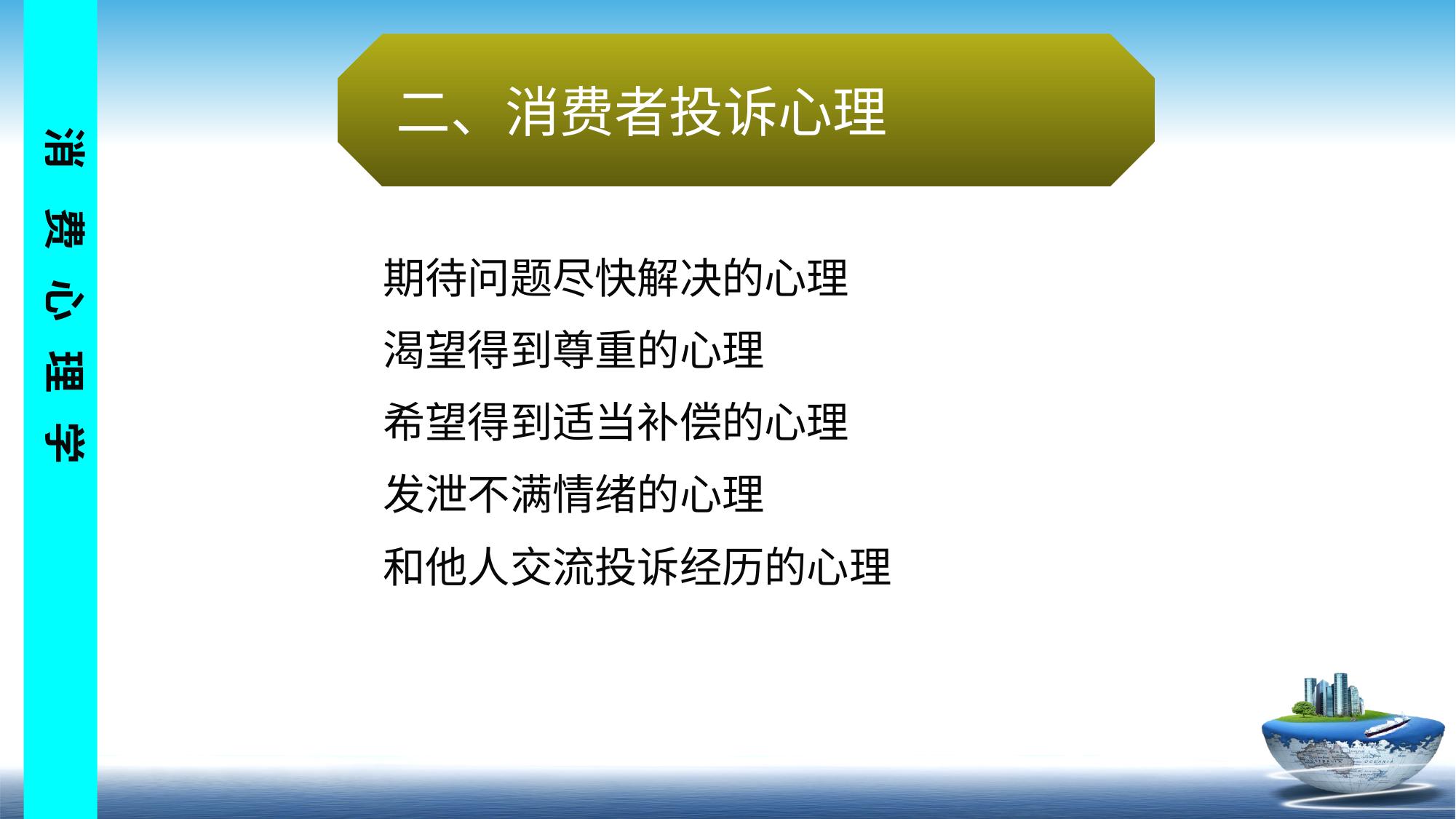

二、消费者投诉心理
期待问题尽快解决的心理
渴望得到尊重的心理
希望得到适当补偿的心理
发泄不满情绪的心理
和他人交流投诉经历的心理